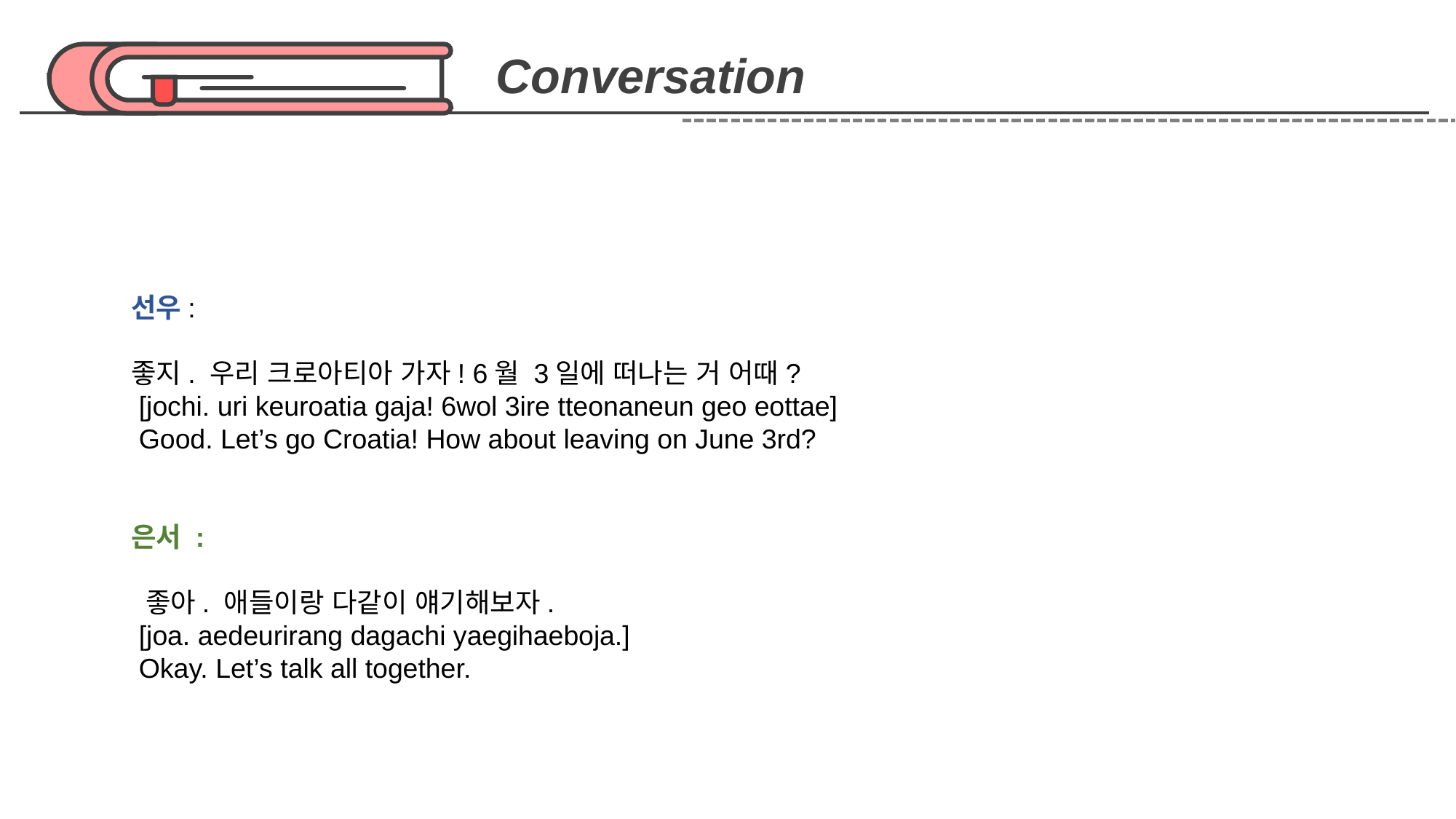

Conversation

선우:

좋지. 우리 크로아티아 가자! 6월 3일에 떠나는 거 어때?
 [jochi. uri keuroatia gaja! 6wol 3ire tteonaneun geo eottae]
 Good. Let’s go Croatia! How about leaving on June 3rd?

은서 :

 좋아. 애들이랑 다같이 얘기해보자.
 [joa. aedeurirang dagachi yaegihaeboja.]
 Okay. Let’s talk all together.